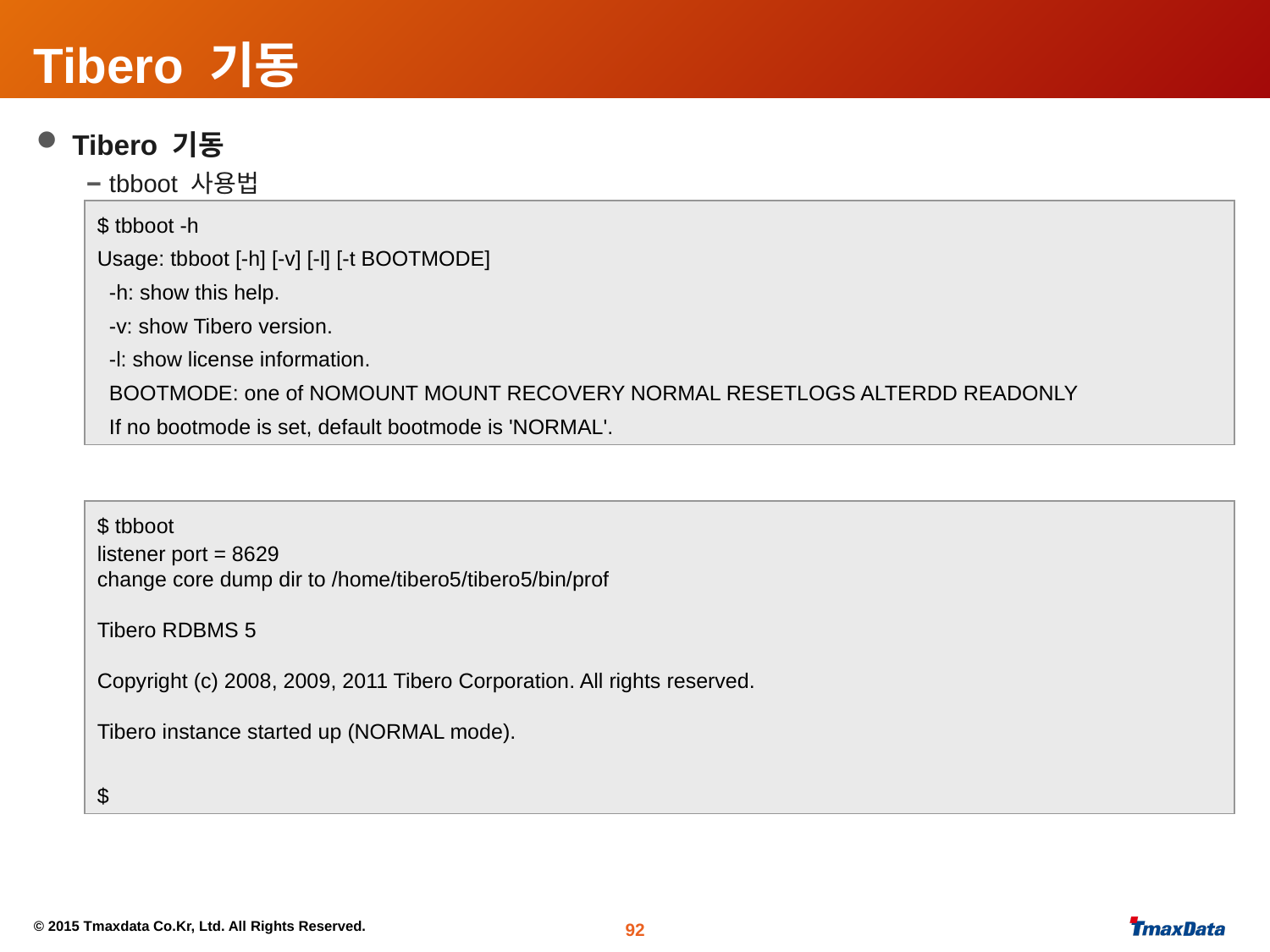

# Tibero 기동
 Tibero 기동
 tbboot 사용법

tbboot 실행
$ tbboot -h
Usage: tbboot [-h] [-v] [-l] [-t BOOTMODE]
  -h: show this help.
  -v: show Tibero version.
  -l: show license information.
  BOOTMODE: one of NOMOUNT MOUNT RECOVERY NORMAL RESETLOGS ALTERDD READONLY
  If no bootmode is set, default bootmode is 'NORMAL'.
$ tbboot
listener port = 8629
change core dump dir to /home/tibero5/tibero5/bin/prof

Tibero RDBMS 5

Copyright (c) 2008, 2009, 2011 Tibero Corporation. All rights reserved.

Tibero instance started up (NORMAL mode).

$